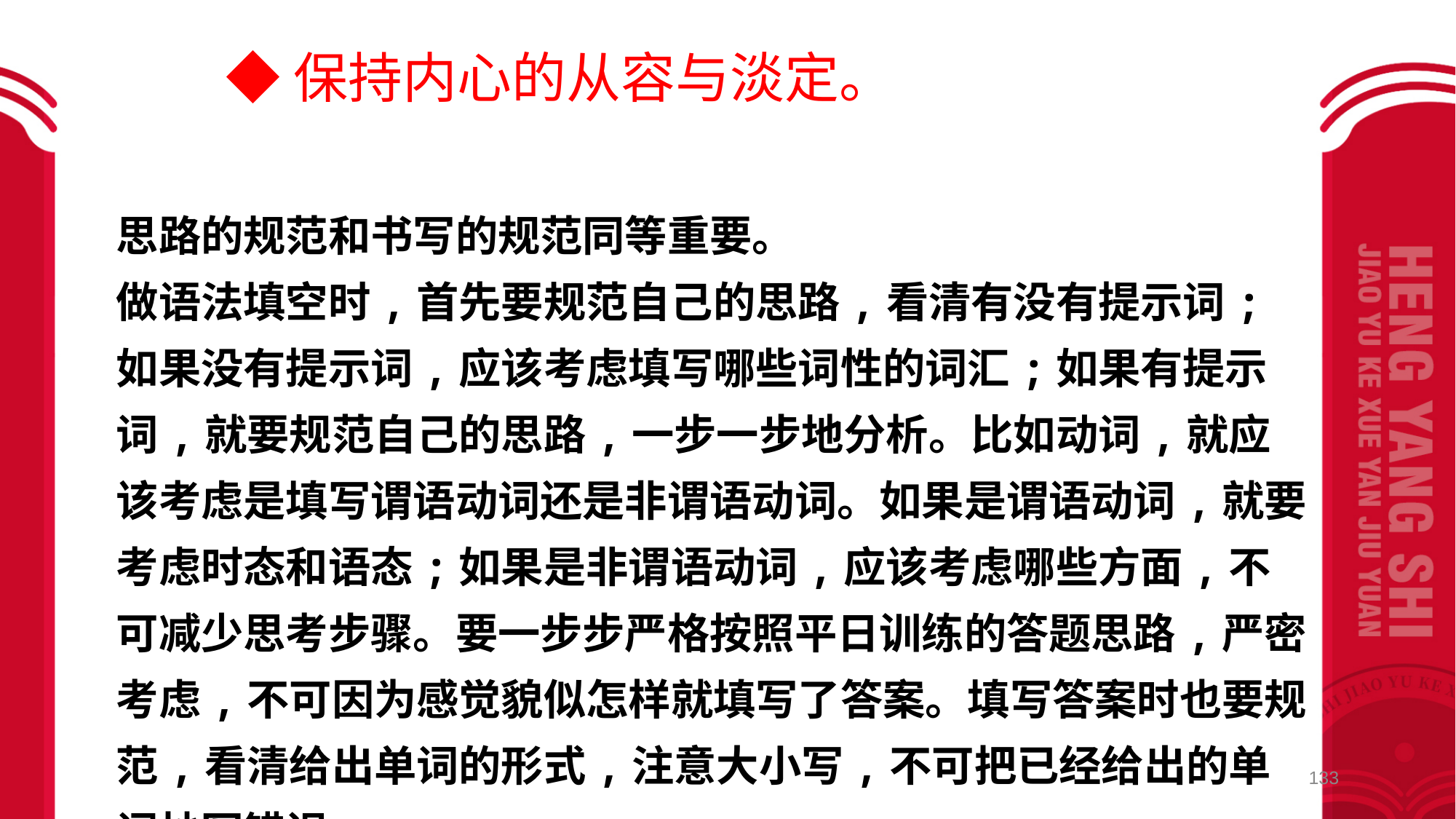

◆保持内心的从容与淡定。

思路的规范和书写的规范同等重要。
做语法填空时,首先要规范自己的思路,看清有没有提示词;如果没有提示词,应该考虑填写哪些词性的词汇;如果有提示词,就要规范自己的思路,一步一步地分析。比如动词,就应该考虑是填写谓语动词还是非谓语动词。如果是谓语动词,就要考虑时态和语态;如果是非谓语动词,应该考虑哪些方面,不可减少思考步骤。要一步步严格按照平日训练的答题思路,严密考虑,不可因为感觉貌似怎样就填写了答案。填写答案时也要规范,看清给出单词的形式,注意大小写,不可把已经给出的单词抄写错误。
133